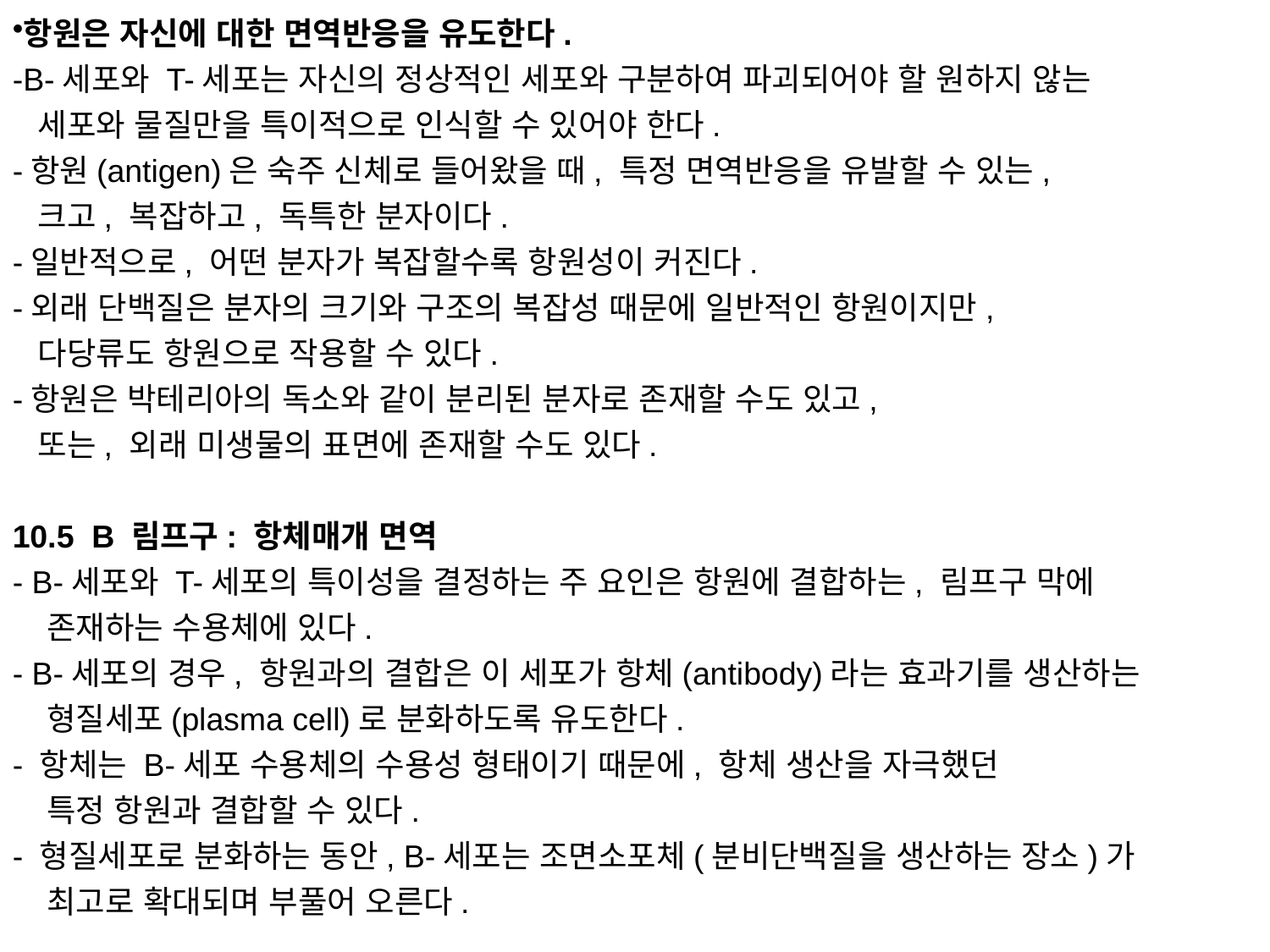

항원은 자신에 대한 면역반응을 유도한다.
-B-세포와 T-세포는 자신의 정상적인 세포와 구분하여 파괴되어야 할 원하지 않는
  세포와 물질만을 특이적으로 인식할 수 있어야 한다.
-항원(antigen)은 숙주 신체로 들어왔을 때, 특정 면역반응을 유발할 수 있는,
  크고, 복잡하고, 독특한 분자이다.
-일반적으로, 어떤 분자가 복잡할수록 항원성이 커진다.
-외래 단백질은 분자의 크기와 구조의 복잡성 때문에 일반적인 항원이지만,
  다당류도 항원으로 작용할 수 있다.
-항원은 박테리아의 독소와 같이 분리된 분자로 존재할 수도 있고,
  또는, 외래 미생물의 표면에 존재할 수도 있다.

10.5  B 림프구: 항체매개 면역
- B-세포와 T-세포의 특이성을 결정하는 주 요인은 항원에 결합하는, 림프구 막에
   존재하는 수용체에 있다.
- B-세포의 경우, 항원과의 결합은 이 세포가 항체(antibody)라는 효과기를 생산하는
   형질세포(plasma cell)로 분화하도록 유도한다.
- 항체는 B-세포 수용체의 수용성 형태이기 때문에, 항체 생산을 자극했던
   특정 항원과 결합할 수 있다.
- 형질세포로 분화하는 동안, B-세포는 조면소포체(분비단백질을 생산하는 장소)가
   최고로 확대되며 부풀어 오른다.